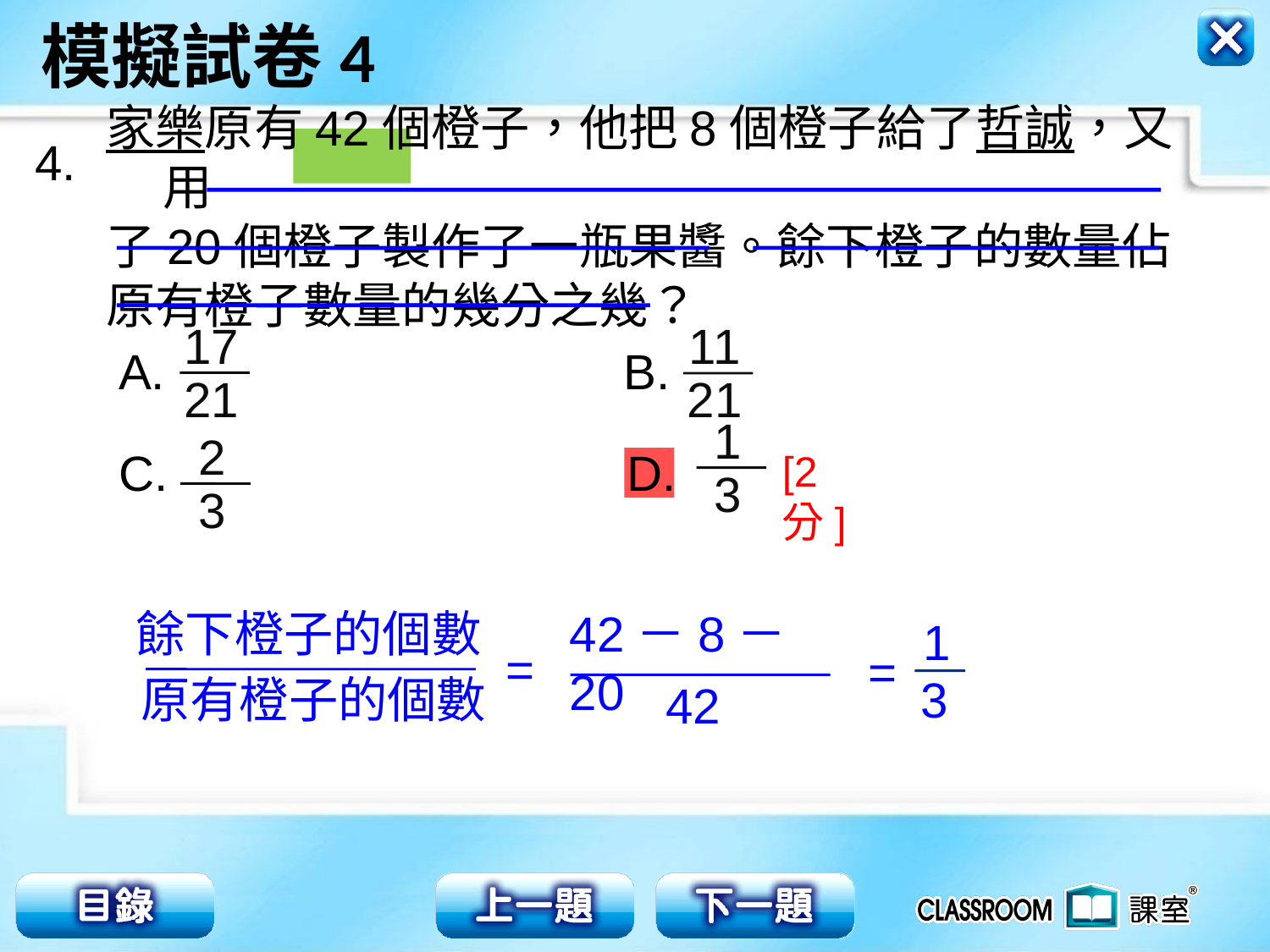

家樂原有42個橙子，他把8個橙子給了哲誠，又用
了20個橙子製作了一瓶果醬。餘下橙子的數量佔
原有橙子數量的幾分之幾？
4.

17
21

11
21

A. 			         B.
C.      			D.
1
3

2
3

[2分]

42－8－20
餘下橙子的個數
1
3

 =
=
原有橙子的個數
42